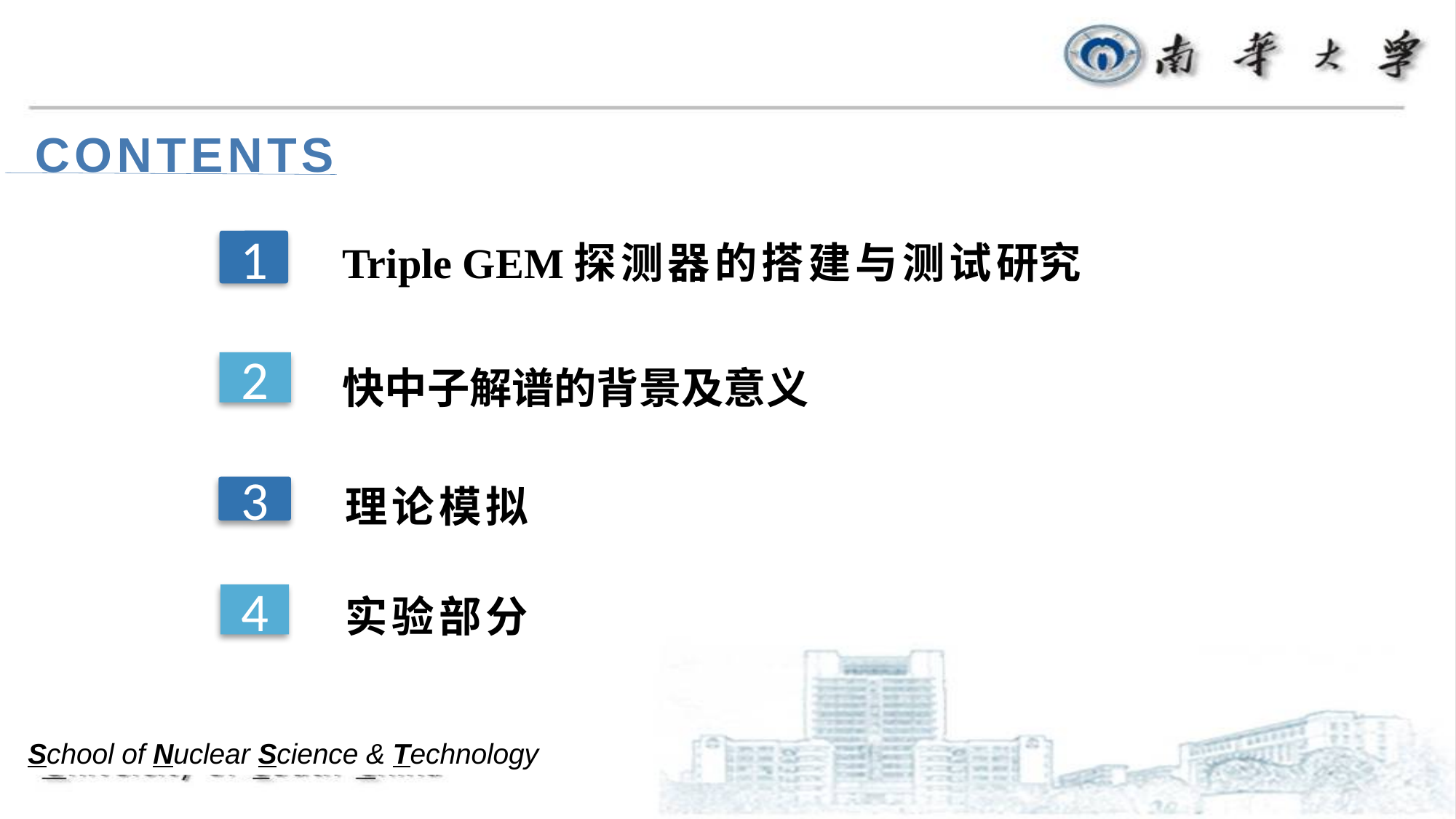

CONTENTS
1
2
快中子解谱的背景及意义

理论模拟

3
Triple GEM探测器的搭建与测试研究
4
实验部分